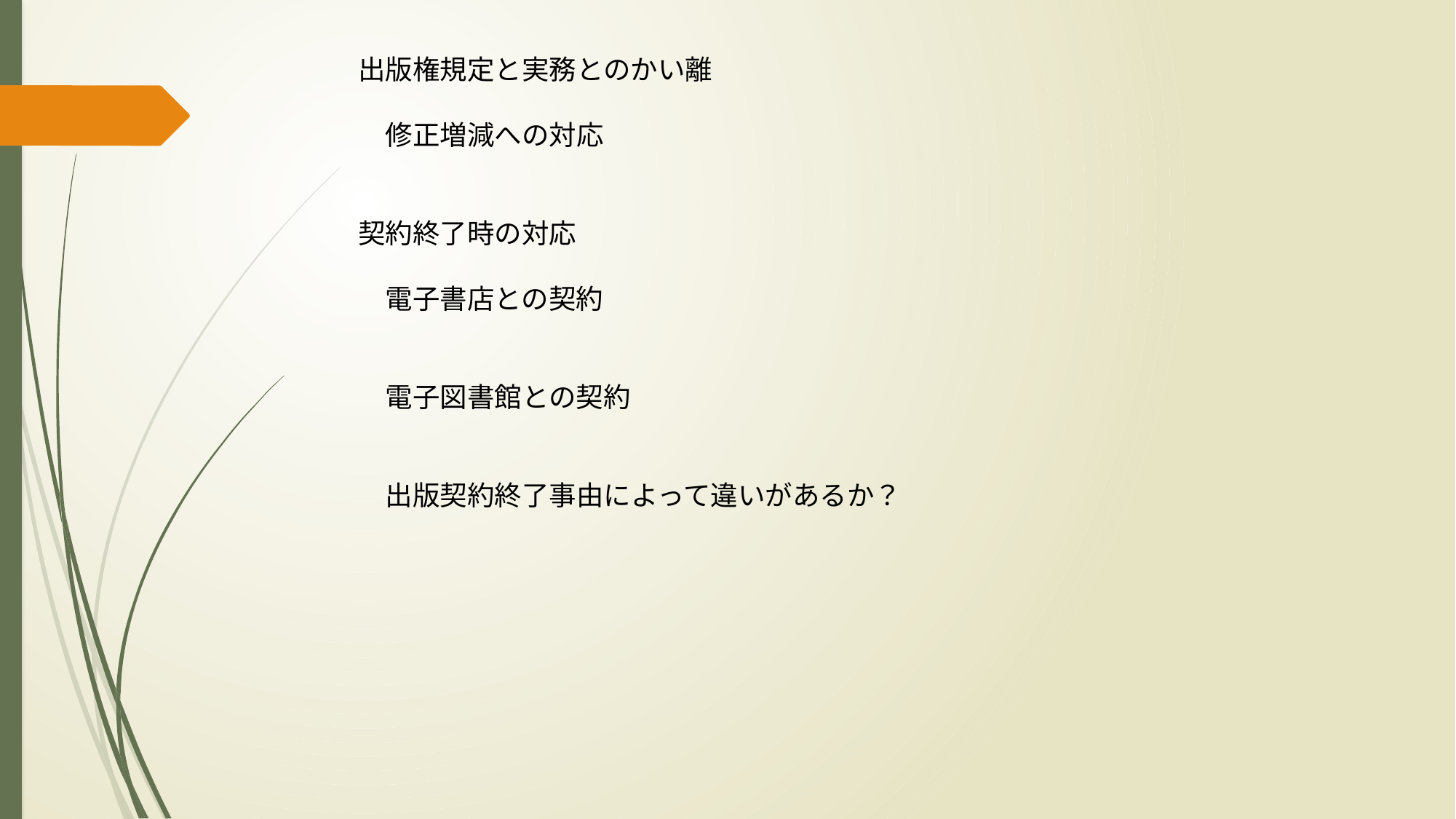

出版権規定と実務とのかい離

　修正増減への対応

契約終了時の対応

　電子書店との契約

　電子図書館との契約

　出版契約終了事由によって違いがあるか？